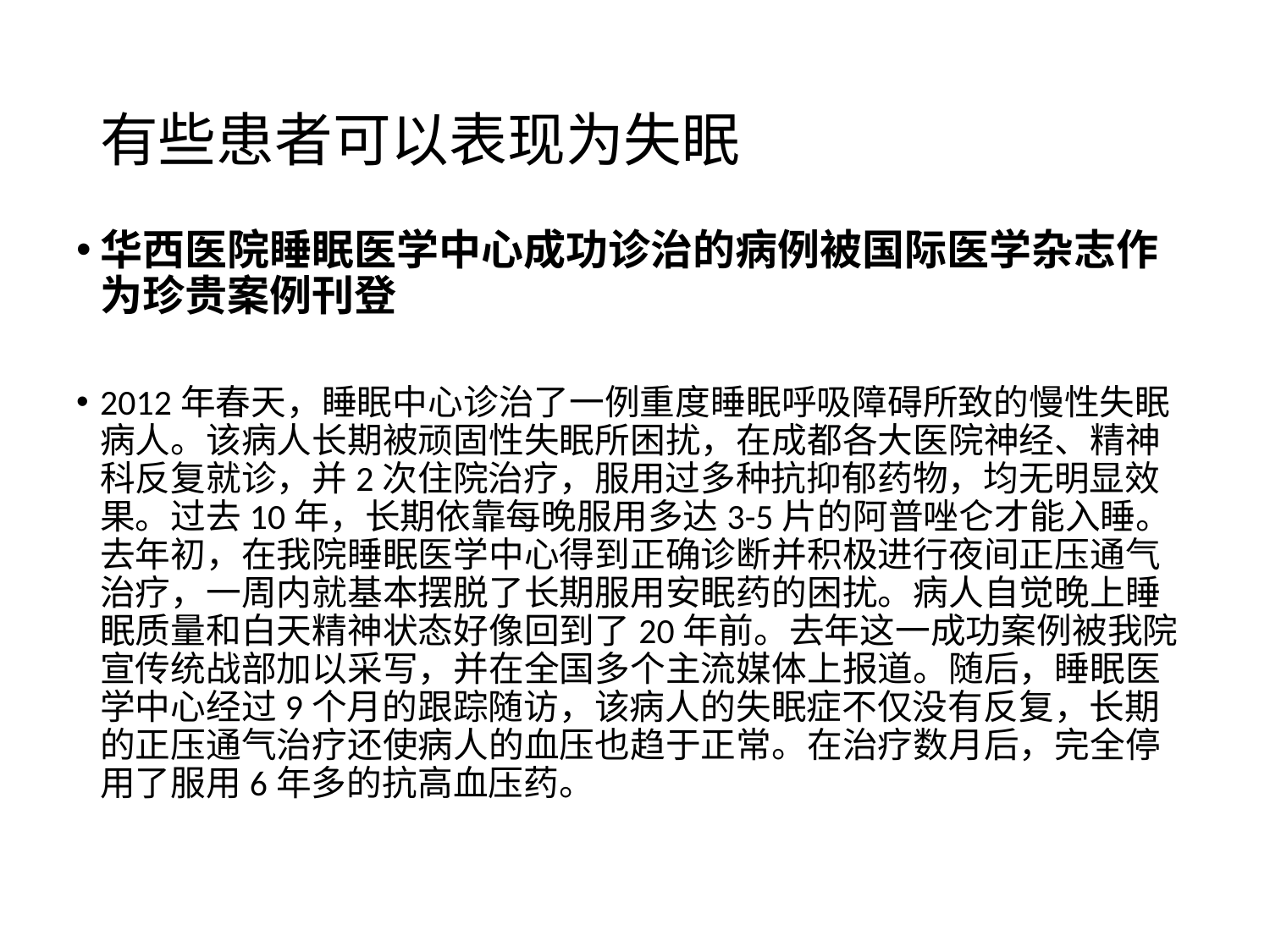

# 有些患者可以表现为失眠
华西医院睡眠医学中心成功诊治的病例被国际医学杂志作为珍贵案例刊登

2012年春天，睡眠中心诊治了一例重度睡眠呼吸障碍所致的慢性失眠病人。该病人长期被顽固性失眠所困扰，在成都各大医院神经、精神科反复就诊，并2次住院治疗，服用过多种抗抑郁药物，均无明显效果。过去10年，长期依靠每晚服用多达3-5片的阿普唑仑才能入睡。去年初，在我院睡眠医学中心得到正确诊断并积极进行夜间正压通气治疗，一周内就基本摆脱了长期服用安眠药的困扰。病人自觉晚上睡眠质量和白天精神状态好像回到了20年前。去年这一成功案例被我院宣传统战部加以采写，并在全国多个主流媒体上报道。随后，睡眠医学中心经过9个月的跟踪随访，该病人的失眠症不仅没有反复，长期的正压通气治疗还使病人的血压也趋于正常。在治疗数月后，完全停用了服用6年多的抗高血压药。